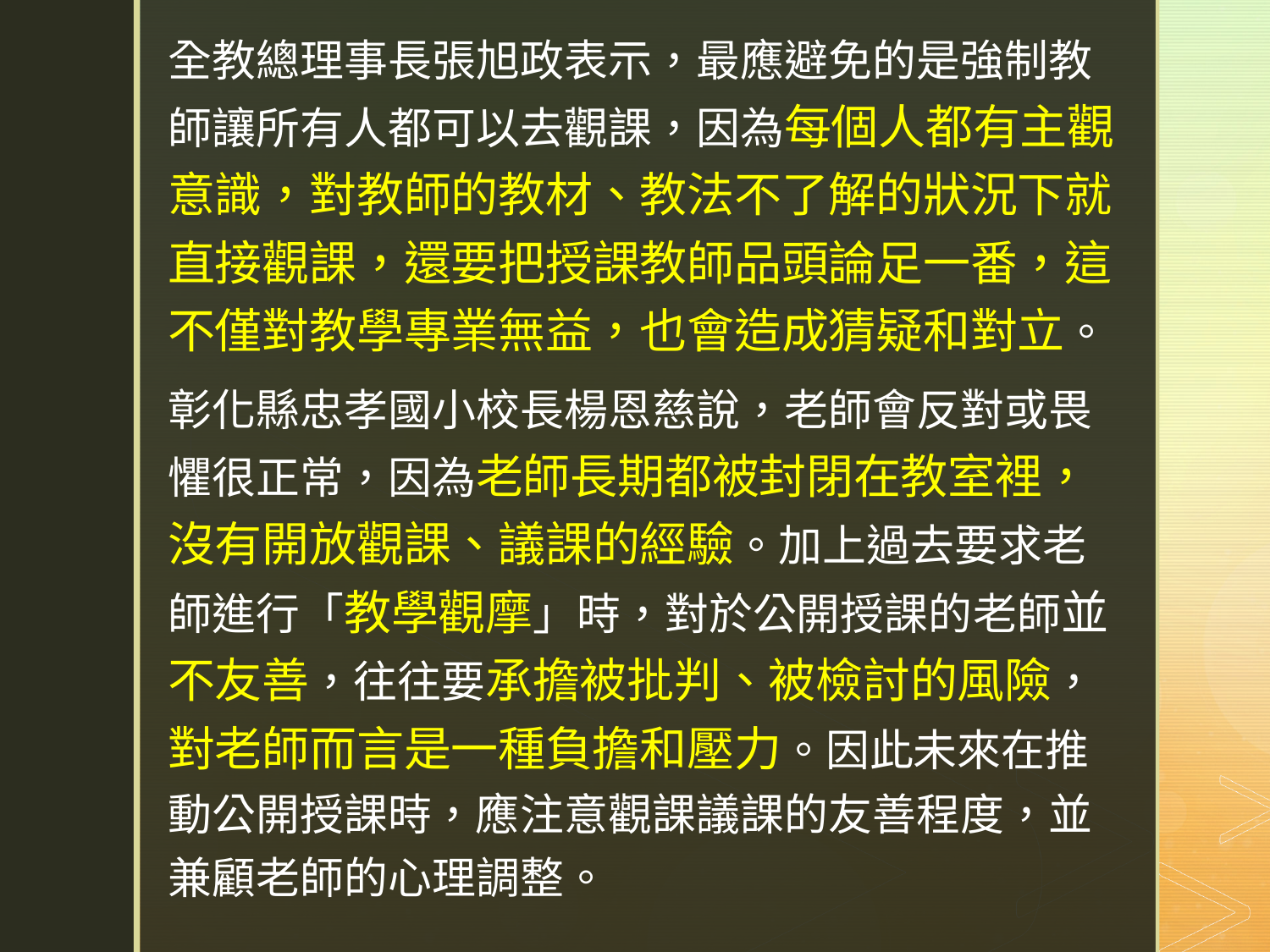

全教總理事長張旭政表示，最應避免的是強制教師讓所有人都可以去觀課，因為每個人都有主觀意識，對教師的教材、教法不了解的狀況下就直接觀課，還要把授課教師品頭論足一番，這不僅對教學專業無益，也會造成猜疑和對立。
彰化縣忠孝國小校長楊恩慈說，老師會反對或畏懼很正常，因為老師長期都被封閉在教室裡，沒有開放觀課、議課的經驗。加上過去要求老師進行「教學觀摩」時，對於公開授課的老師並不友善，往往要承擔被批判、被檢討的風險，對老師而言是一種負擔和壓力。因此未來在推動公開授課時，應注意觀課議課的友善程度，並兼顧老師的心理調整。